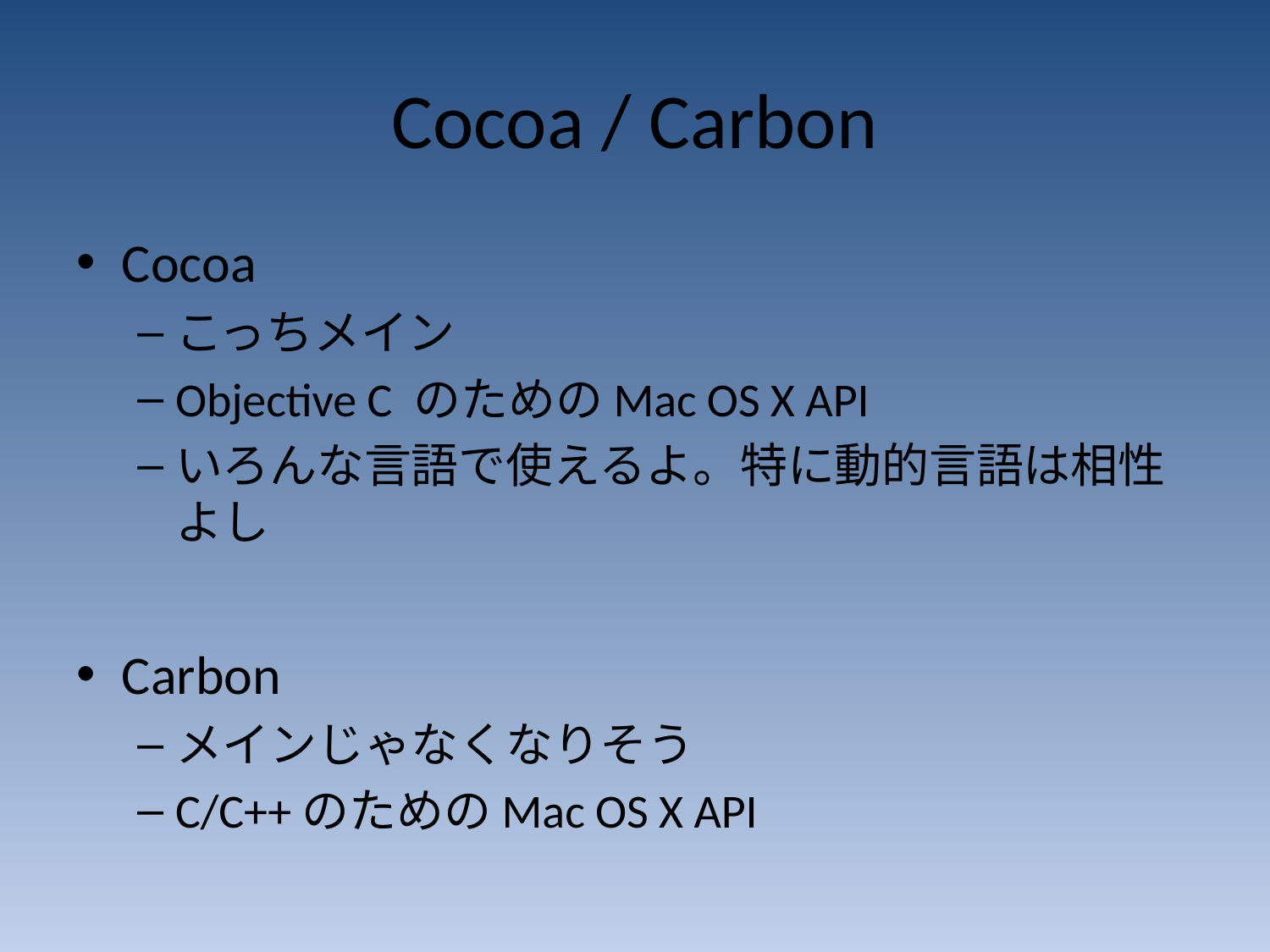

# Cocoa / Carbon
Cocoa
こっちメイン
Objective C のためのMac OS X API
いろんな言語で使えるよ。特に動的言語は相性よし

Carbon
メインじゃなくなりそう
C/C++のためのMac OS X API